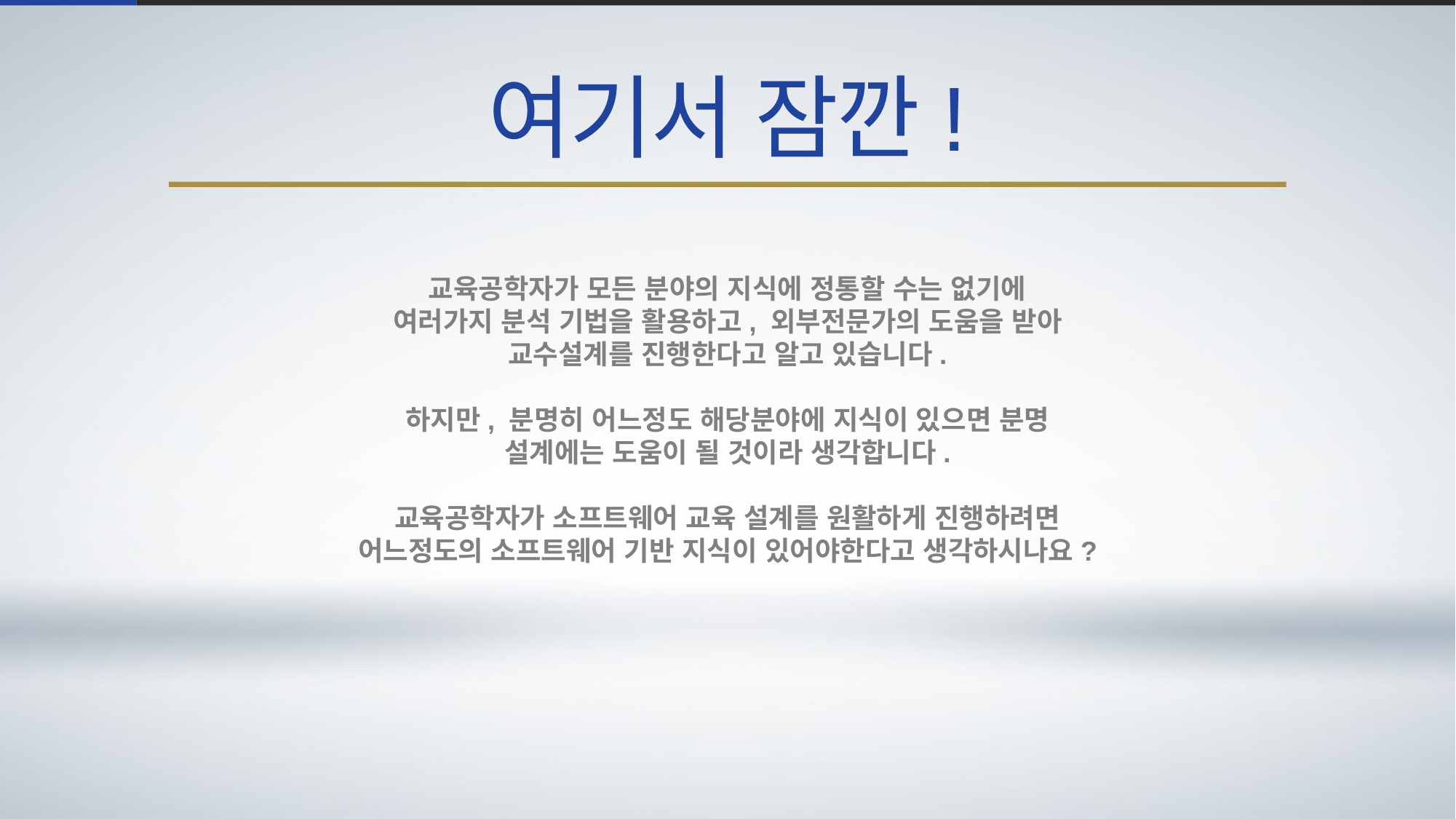

여기서 잠깐!

교육공학자가 모든 분야의 지식에 정통할 수는 없기에
여러가지 분석 기법을 활용하고, 외부전문가의 도움을 받아
교수설계를 진행한다고 알고 있습니다.

하지만, 분명히 어느정도 해당분야에 지식이 있으면 분명
설계에는 도움이 될 것이라 생각합니다.

교육공학자가 소프트웨어 교육 설계를 원활하게 진행하려면
어느정도의 소프트웨어 기반 지식이 있어야한다고 생각하시나요?